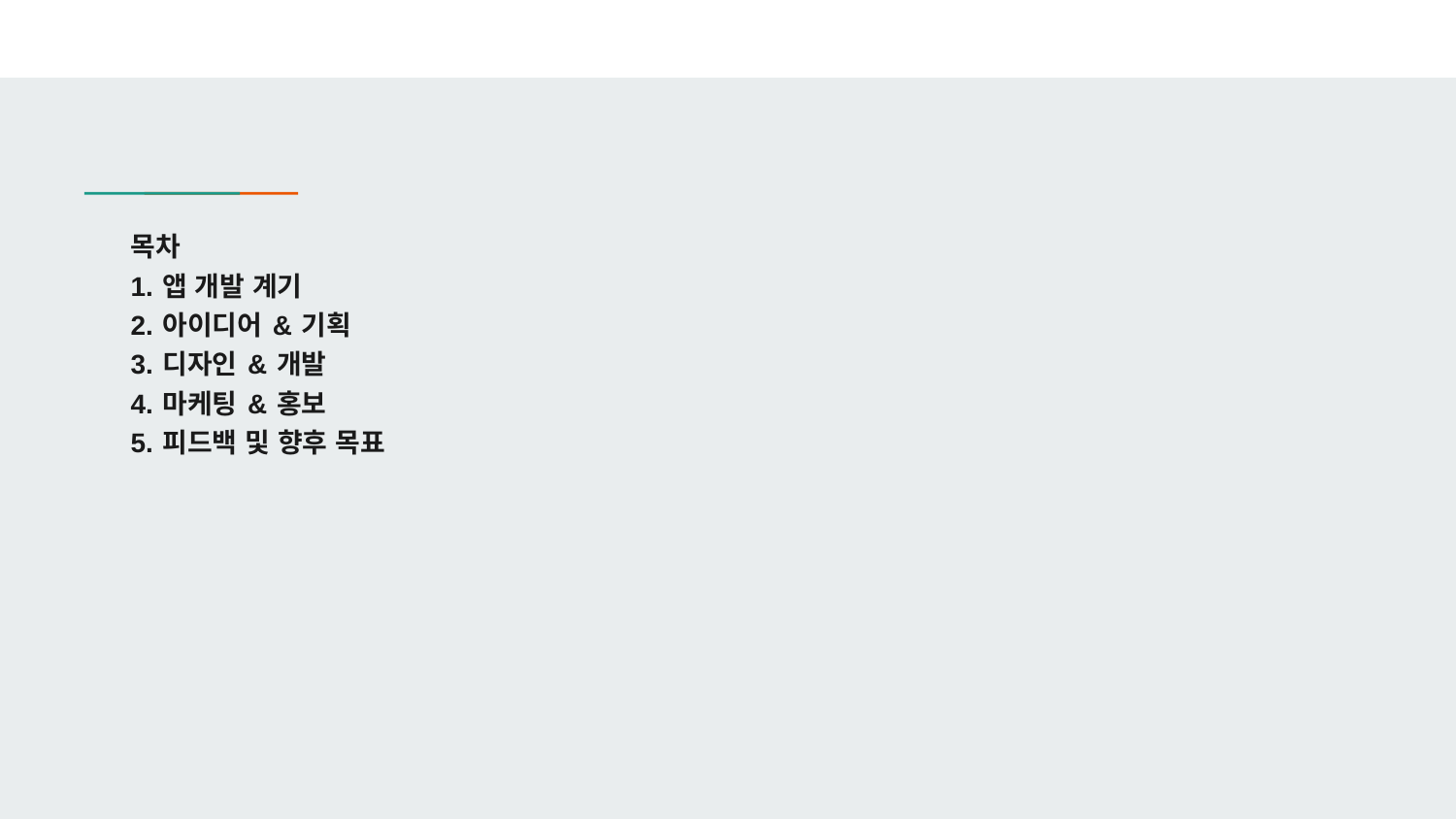

# 목차
1. 앱 개발 계기
2. 아이디어 & 기획
3. 디자인 & 개발
4. 마케팅 & 홍보
5. 피드백 및 향후 목표